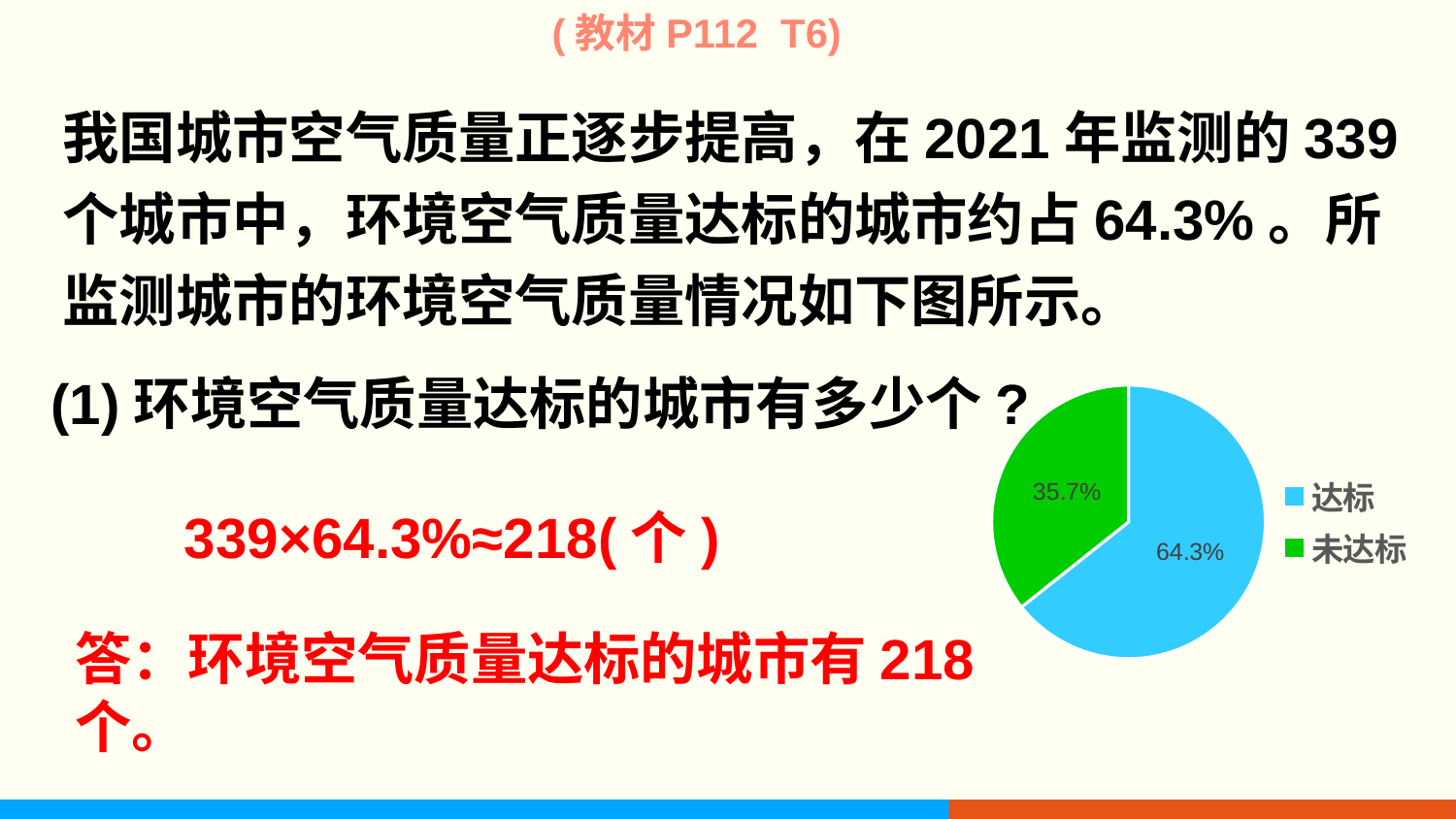

(教材P112  T6)
我国城市空气质量正逐步提高，在2021年监测的339个城市中，环境空气质量达标的城市约占64.3%。所监测城市的环境空气质量情况如下图所示。
(1)环境空气质量达标的城市有多少个?

### Chart

| Category | 销售额 |
|---|---|
| 达标 | 0.643 |
| 未达标 | 0.357 |
339×64.3%≈218(个)
答：环境空气质量达标的城市有218个。